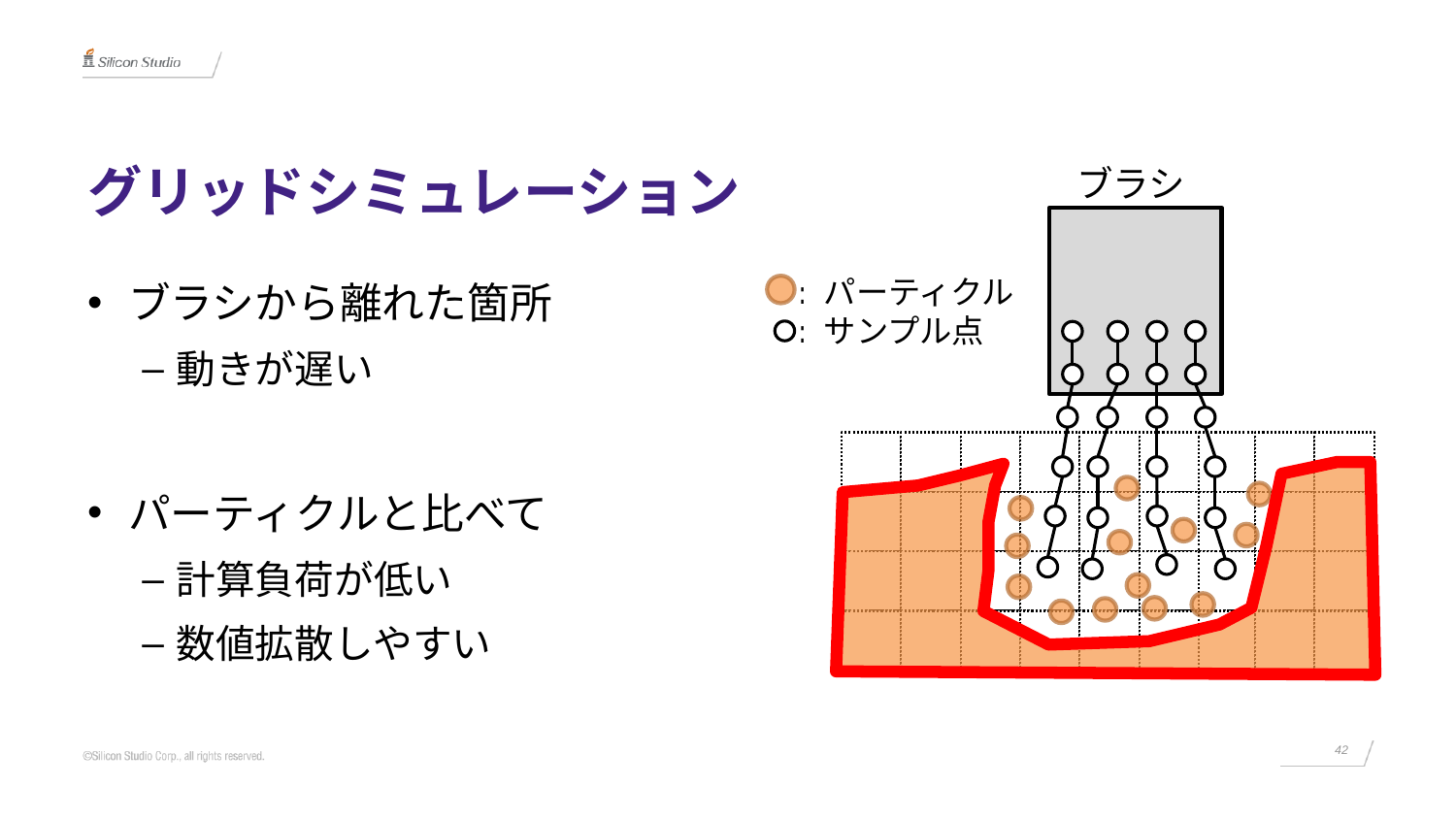

# グリッドシミュレーション
ブラシ

ブラシから離れた箇所
動きが遅い

パーティクルと比べて
計算負荷が低い
数値拡散しやすい
: パーティクル
: サンプル点

42